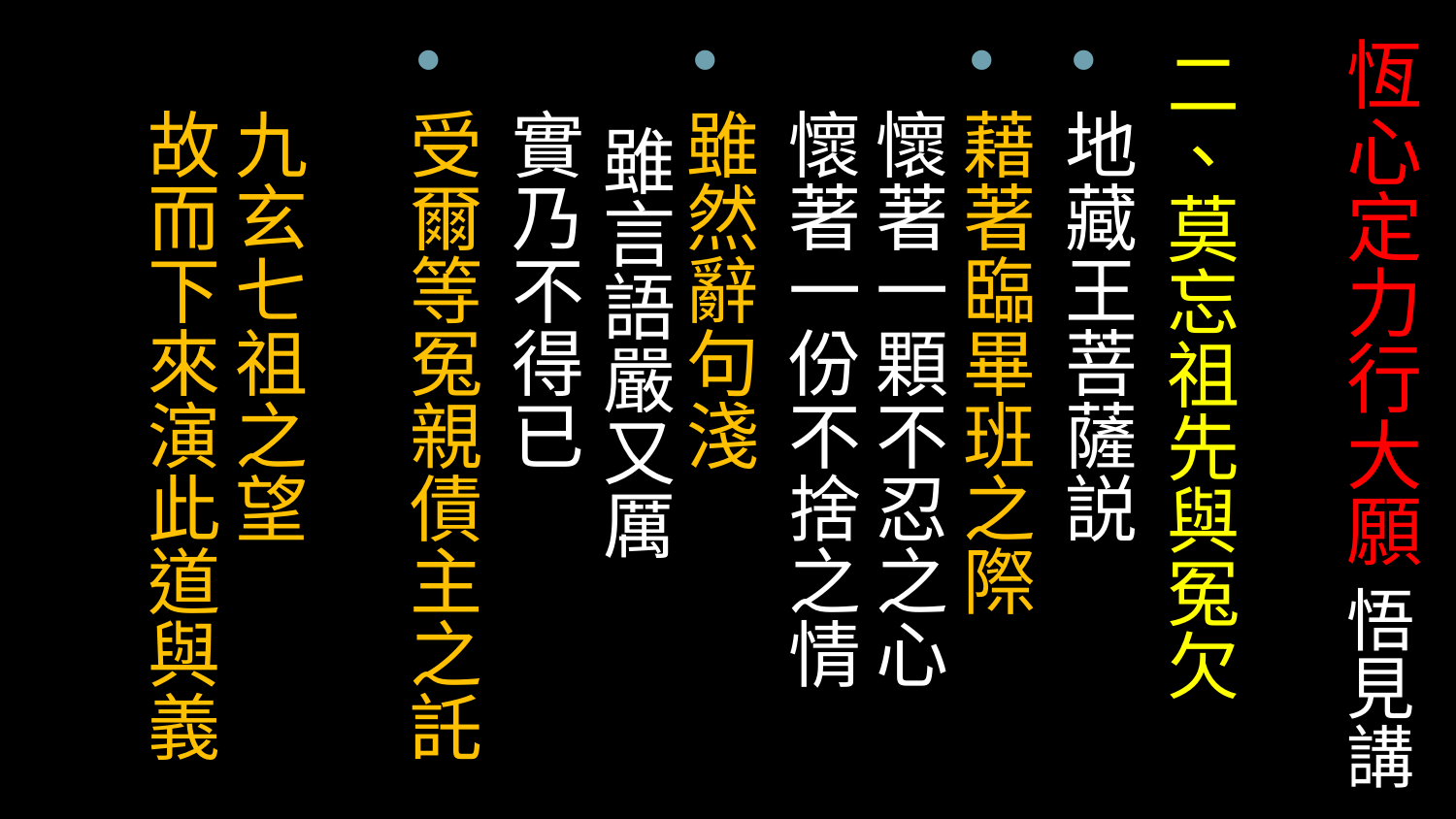

二、莫忘祖先與冤欠
地藏王菩薩説
藉著臨畢班之際
懷著一顆不忍之心　
懷著一份不捨之情
雖然辭句淺　                雖言語嚴又厲　
實乃不得已
受爾等冤親債主之託　
九玄七祖之望
故而下來演此道與義

# 恆心定力行大願 悟見講